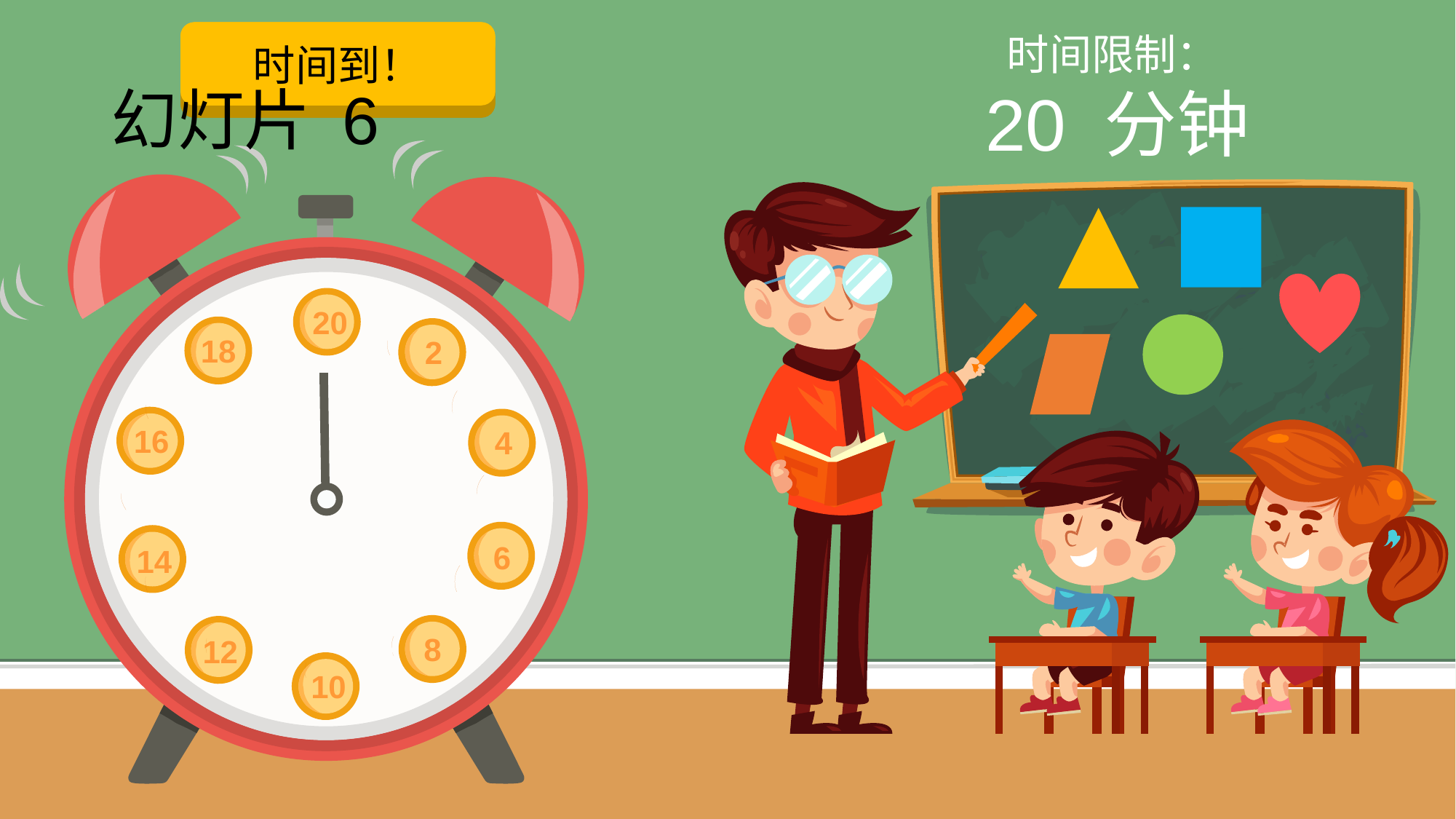

启动计时器

时间到！

20

18

2

16

4

6

14

8

12

10

时间限制：
20 分钟
# 幻灯片 6